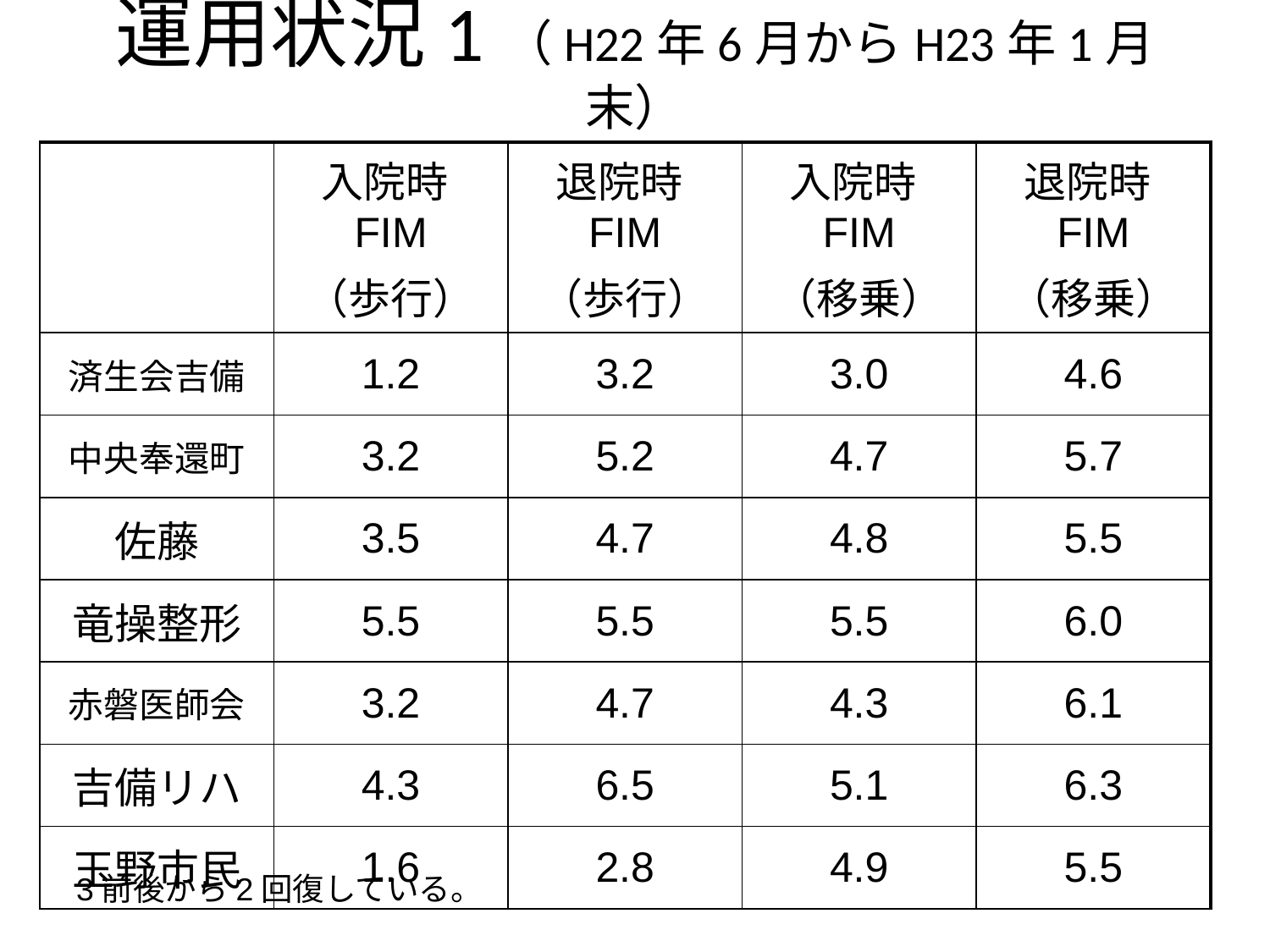

# 運用状況1（H22年6月からH23年1月末）
|  | 入院時FIM （歩行） | 退院時FIM （歩行） | 入院時FIM （移乗） | 退院時FIM （移乗） |
| --- | --- | --- | --- | --- |
| 済生会吉備 | 1.2 | 3.2 | 3.0 | 4.6 |
| 中央奉還町 | 3.2 | 5.2 | 4.7 | 5.7 |
| 佐藤 | 3.5 | 4.7 | 4.8 | 5.5 |
| 竜操整形 | 5.5 | 5.5 | 5.5 | 6.0 |
| 赤磐医師会 | 3.2 | 4.7 | 4.3 | 6.1 |
| 吉備リハ | 4.3 | 6.5 | 5.1 | 6.3 |
| 玉野市民 | 1.6 | 2.8 | 4.9 | 5.5 |
3前後から2回復している。